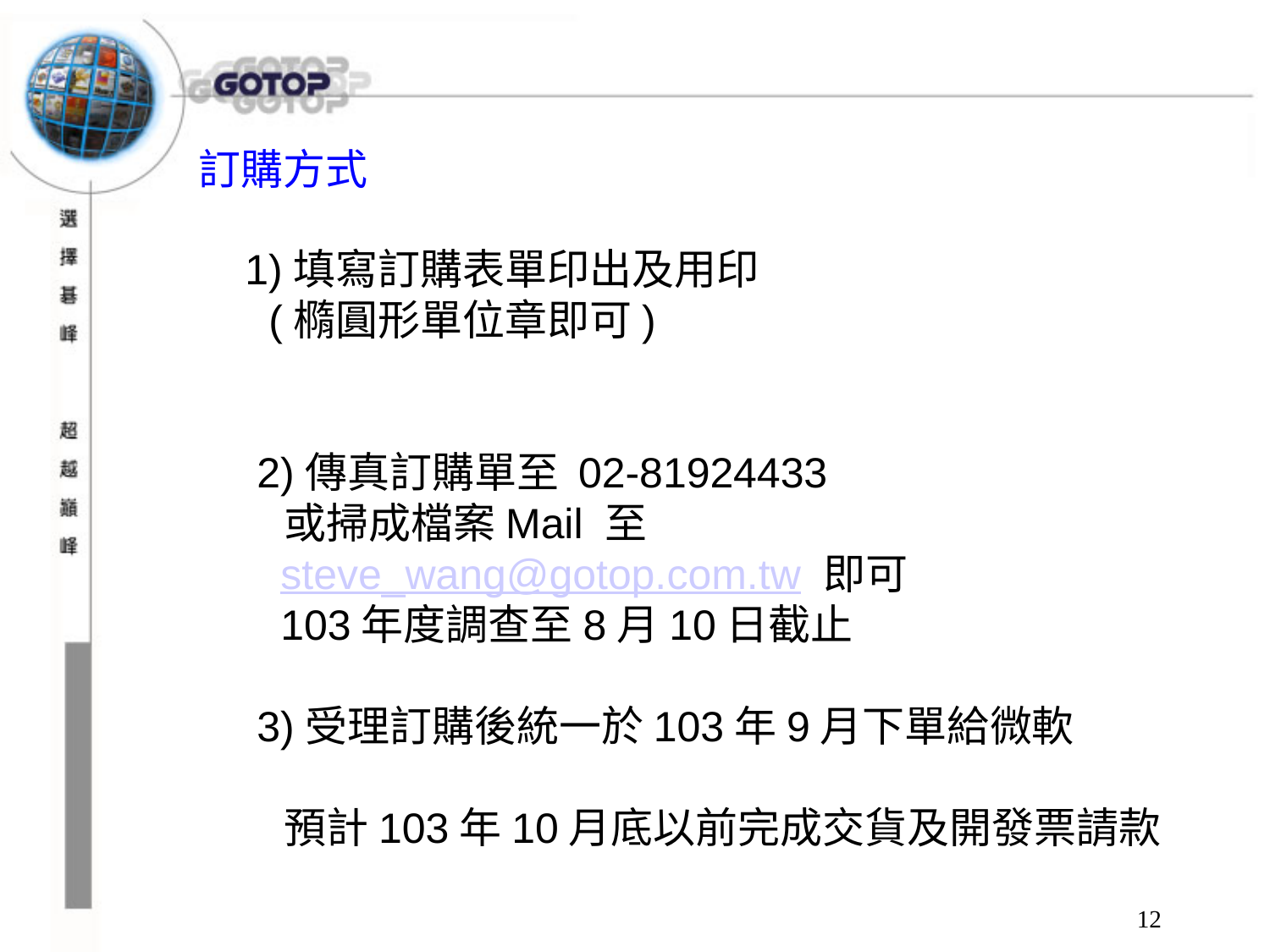

訂購方式
1)填寫訂購表單印出及用印
  (橢圓形單位章即可)

 2)傳真訂購單至 02-81924433
   或掃成檔案Mail 至
   steve_wang@gotop.com.tw 即可
   103年度調查至8月10日截止

 3)受理訂購後統一於103年9月下單給微軟

   預計103年10月底以前完成交貨及開發票請款

12